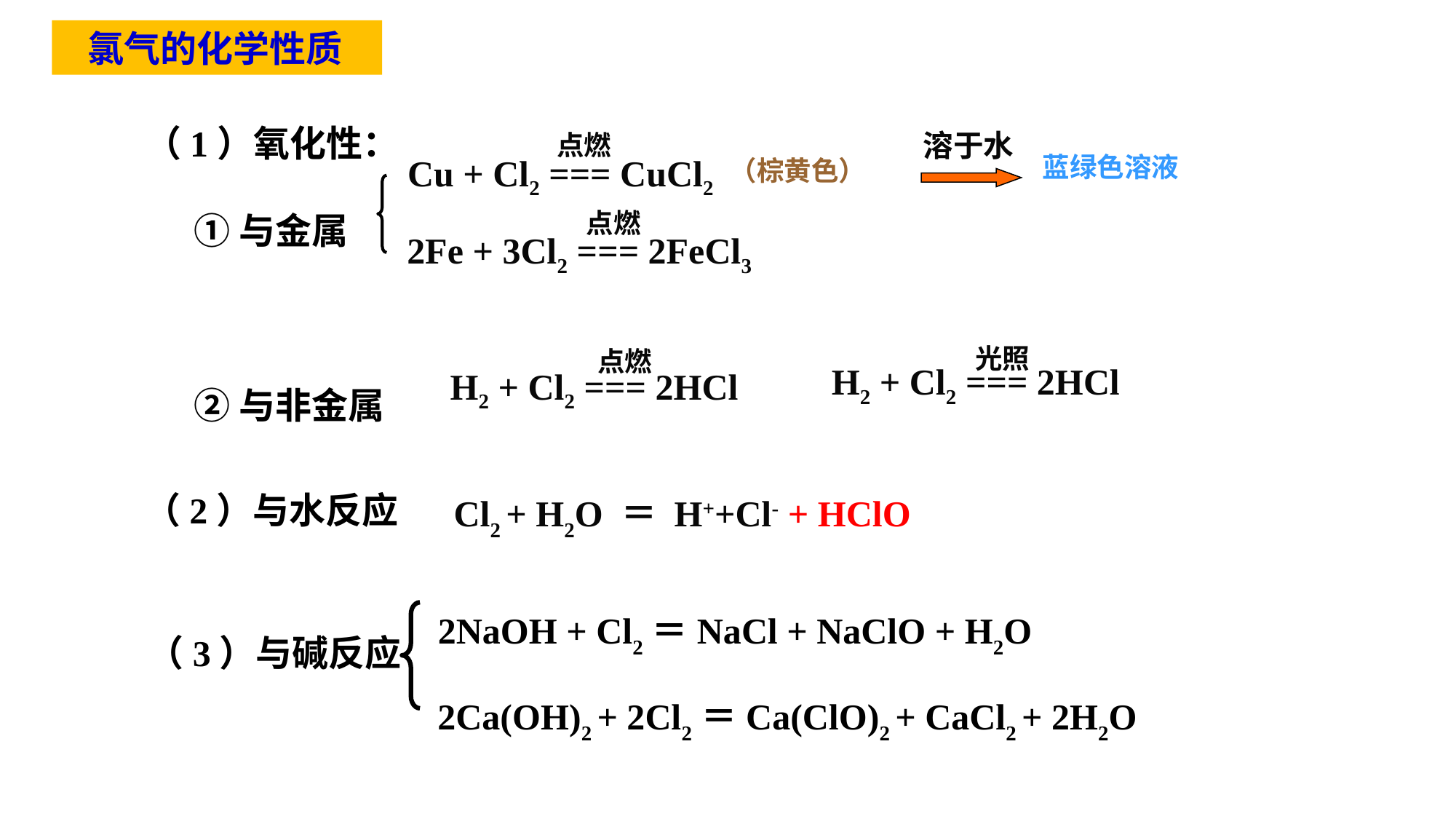

氯气的化学性质
（1）氧化性：
      ①与金属

      ②与非金属

溶于水

点燃
（棕黄色）
Cu + Cl2 === CuCl2
蓝绿色溶液

点燃
2Fe + 3Cl2 === 2FeCl3
光照
H2 + Cl2 === 2HCl
点燃
H2 + Cl2 === 2HCl
（2）与水反应
Cl2 + H2O ＝ H++Cl- + HClO
2NaOH + Cl2＝NaCl + NaClO + H2O

2Ca(OH)2 + 2Cl2＝Ca(ClO)2 + CaCl2 + 2H2O
（3）与碱反应